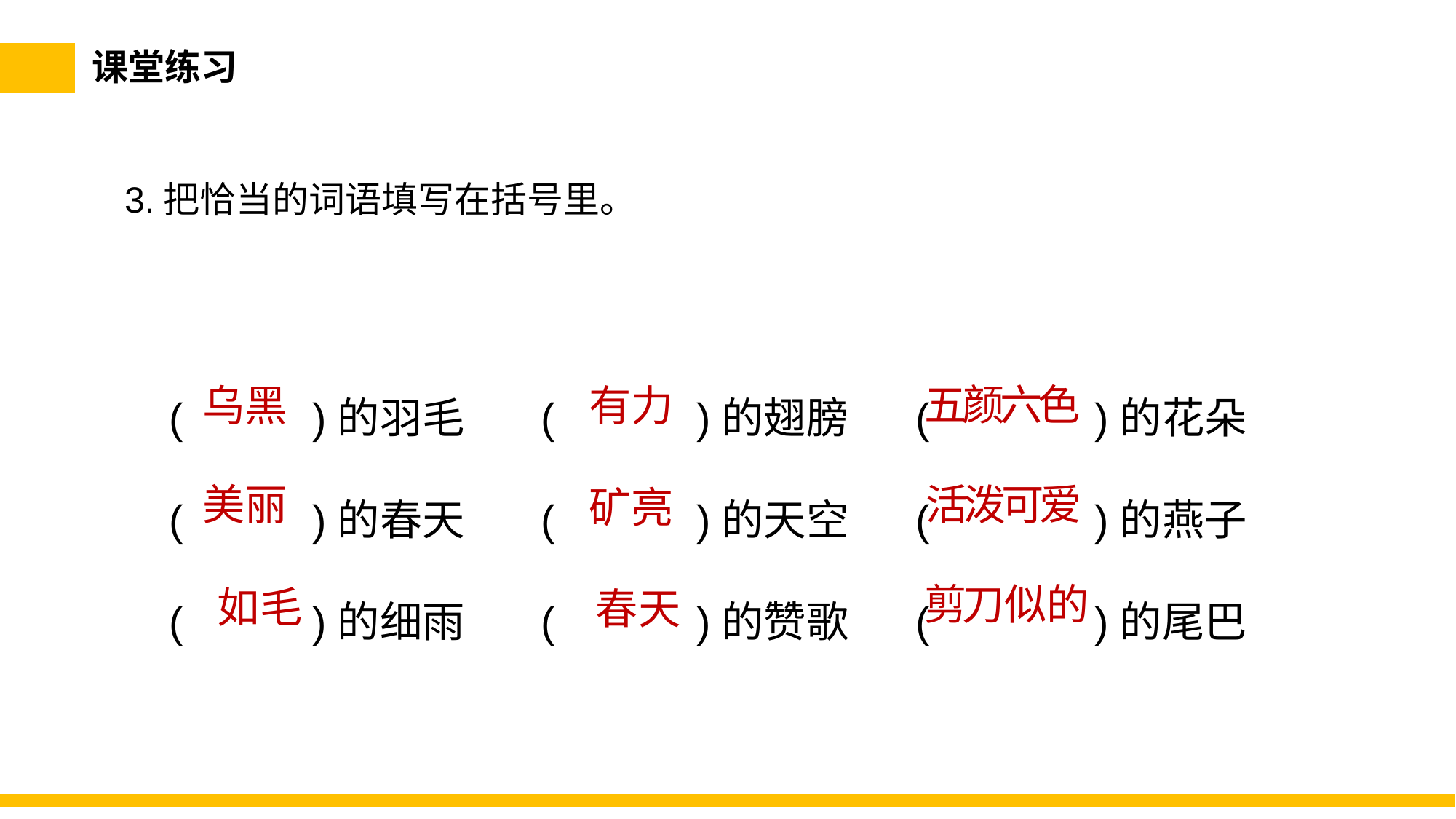

课堂练习
3.把恰当的词语填写在括号里。
(           )的羽毛       (            )的翅膀      (              )的花朵
(           )的春天       (            )的天空      (              )的燕子
(           )的细雨       (            )的赞歌      (              )的尾巴
五颜六色
乌黑
有力
美丽
活泼可爱
矿亮
剪刀似的
如毛
春天